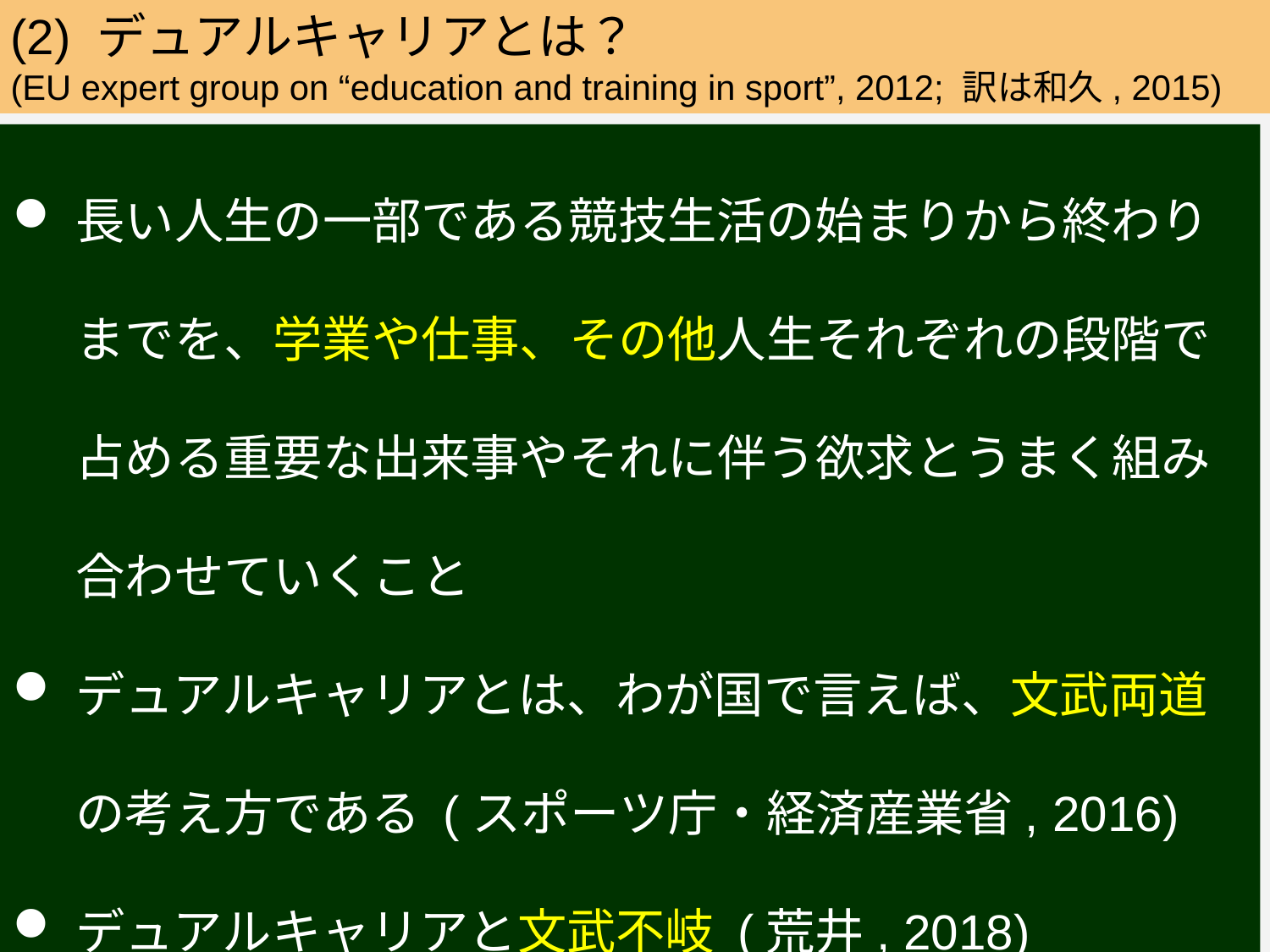

(2) デュアルキャリアとは？
(EU expert group on “education and training in sport”, 2012; 訳は和久, 2015)
長い人生の一部である競技生活の始まりから終わりまでを、学業や仕事、その他人生それぞれの段階で占める重要な出来事やそれに伴う欲求とうまく組み合わせていくこと
デュアルキャリアとは、わが国で言えば、文武両道の考え方である (スポーツ庁・経済産業省, 2016)
デュアルキャリアと文武不岐 (荒井, 2018)